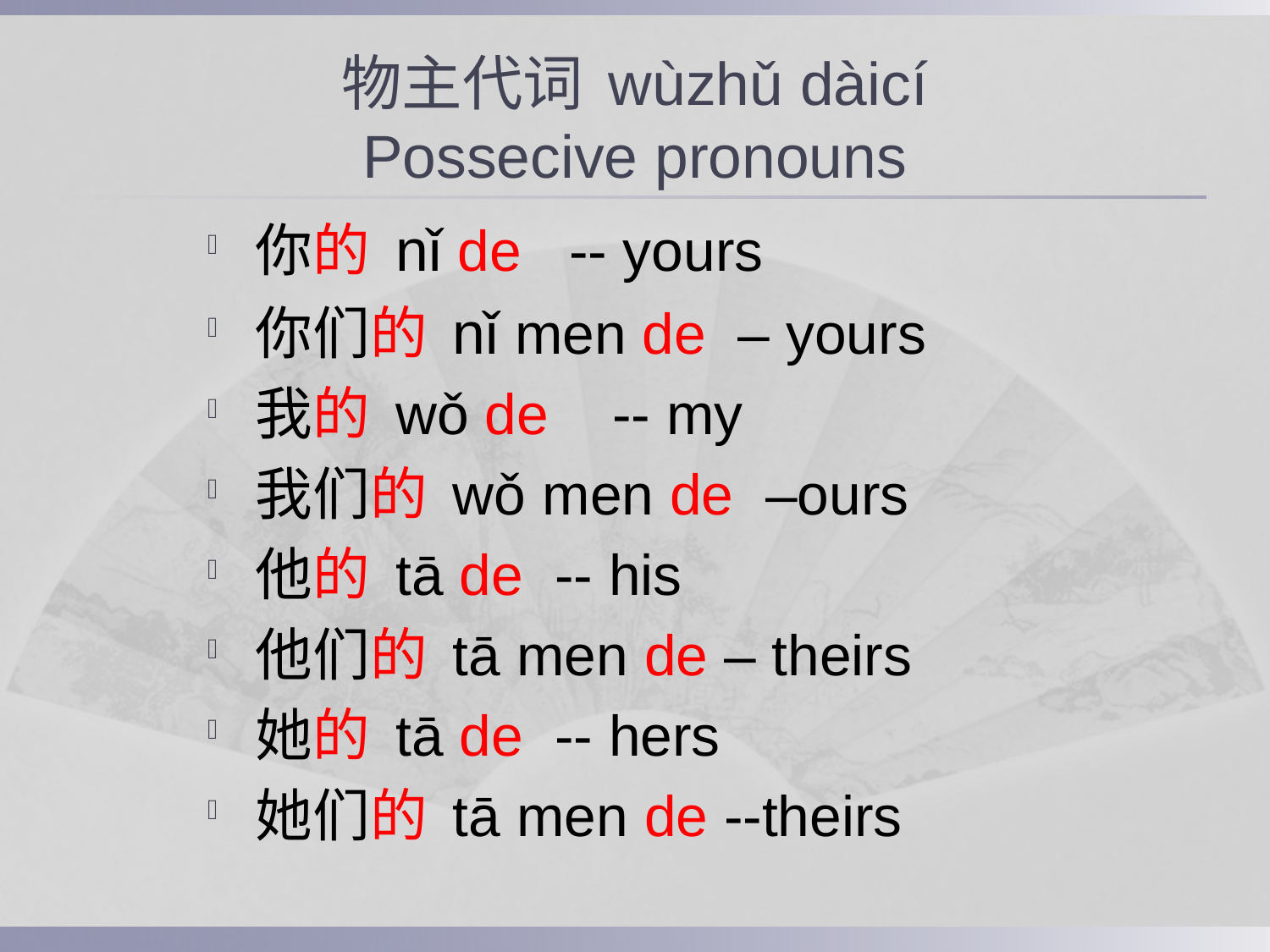

# 物主代词 wùzhǔ dàicí Possecive pronouns
你的 nǐ de   -- yours
你们的 nǐ men de  – yours
我的 wǒ de    -- my
我们的 wǒ men de  –ours
他的 tā de  -- his
他们的 tā men de – theirs
她的 tā de  -- hers
她们的 tā men de --theirs